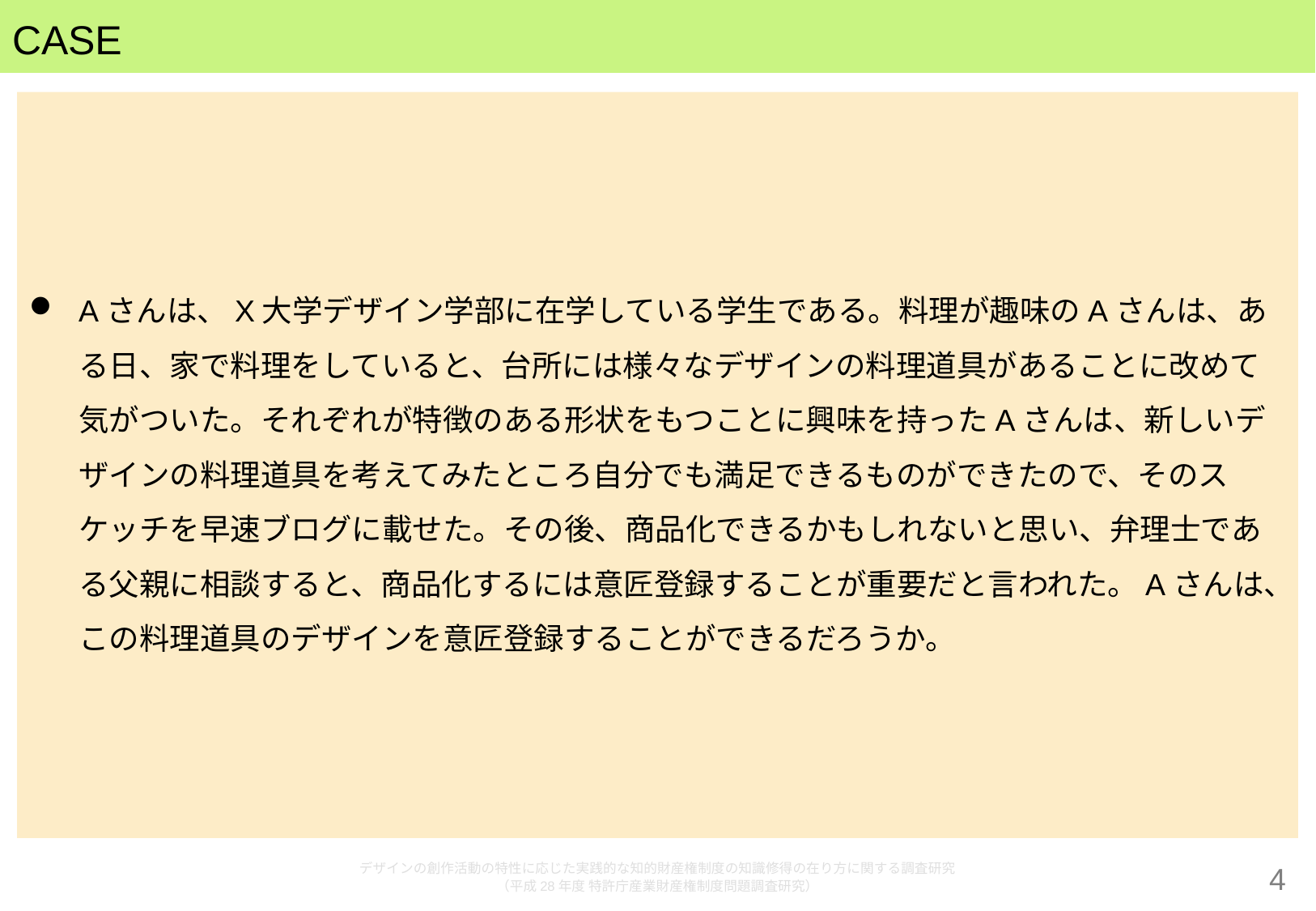

# CASE
Aさんは、X大学デザイン学部に在学している学生である。料理が趣味のAさんは、ある日、家で料理をしていると、台所には様々なデザインの料理道具があることに改めて気がついた。それぞれが特徴のある形状をもつことに興味を持ったAさんは、新しいデザインの料理道具を考えてみたところ自分でも満足できるものができたので、そのスケッチを早速ブログに載せた。その後、商品化できるかもしれないと思い、弁理士である父親に相談すると、商品化するには意匠登録することが重要だと言われた。Aさんは、この料理道具のデザインを意匠登録することができるだろうか。
デザインの創作活動の特性に応じた実践的な知的財産権制度の知識修得の在り方に関する調査研究
（平成28年度 特許庁産業財産権制度問題調査研究）
4